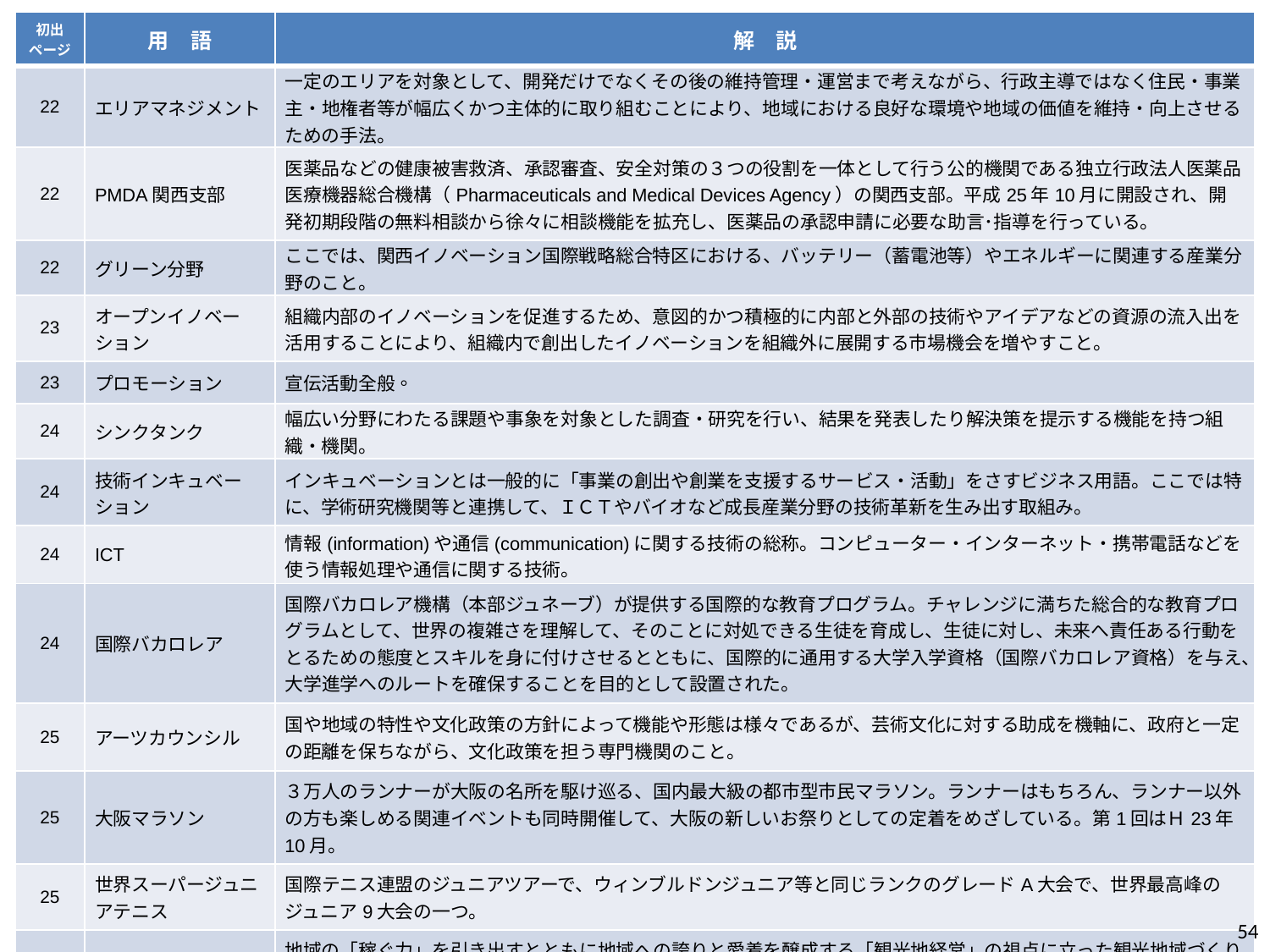

| 初出 ページ | 用　語 | 解　説 |
| --- | --- | --- |
| 22 | エリアマネジメント | 一定のエリアを対象として、開発だけでなくその後の維持管理・運営まで考えながら、行政主導ではなく住民・事業主・地権者等が幅広くかつ主体的に取り組むことにより、地域における良好な環境や地域の価値を維持・向上させるための手法。 |
| 22 | PMDA関西支部 | 医薬品などの健康被害救済、承認審査、安全対策の３つの役割を⼀体として⾏う公的機関である独立行政法人医薬品医療機器総合機構（Pharmaceuticals and Medical Devices Agency）の関西支部。平成25年10月に開設され、開発初期段階の無料相談から徐々に相談機能を拡充し、医薬品の承認申請に必要な助言･指導を行っている。 |
| 22 | グリーン分野 | ここでは、関西イノベーション国際戦略総合特区における、バッテリー（蓄電池等）やエネルギーに関連する産業分野のこと。 |
| 23 | オープンイノベーション | 組織内部のイノベーションを促進するため、意図的かつ積極的に内部と外部の技術やアイデアなどの資源の流入出を活用することにより、組織内で創出したイノベーションを組織外に展開する市場機会を増やすこと。 |
| 23 | プロモーション | 宣伝活動全般。 |
| 24 | シンクタンク | 幅広い分野にわたる課題や事象を対象とした調査・研究を行い、結果を発表したり解決策を提示する機能を持つ組織・機関。 |
| 24 | 技術インキュベーション | インキュベーションとは一般的に「事業の創出や創業を支援するサービス・活動」をさすビジネス用語。ここでは特に、学術研究機関等と連携して、ＩＣＴやバイオなど成長産業分野の技術革新を生み出す取組み。 |
| 24 | ICT | 情報(information)や通信(communication)に関する技術の総称。コンピューター・インターネット・携帯電話などを使う情報処理や通信に関する技術。 |
| 24 | 国際バカロレア | 国際バカロレア機構（本部ジュネーブ）が提供する国際的な教育プログラム。チャレンジに満ちた総合的な教育プログラムとして、世界の複雑さを理解して、そのことに対処できる生徒を育成し、生徒に対し、未来へ責任ある行動をとるための態度とスキルを身に付けさせるとともに、国際的に通用する大学入学資格（国際バカロレア資格）を与え、大学進学へのルートを確保することを目的として設置された。 |
| 25 | アーツカウンシル | 国や地域の特性や文化政策の方針によって機能や形態は様々であるが、芸術文化に対する助成を機軸に、政府と一定の距離を保ちながら、文化政策を担う専門機関のこと。 |
| 25 | 大阪マラソン | ３万人のランナーが大阪の名所を駆け巡る、国内最大級の都市型市民マラソン。ランナーはもちろん、ランナー以外の方も楽しめる関連イベントも同時開催して、大阪の新しいお祭りとしての定着をめざしている。第1回はＨ23年10月。 |
| 25 | 世界スーパージュニアテニス | 国際テニス連盟のジュニアツアーで、ウィンブルドンジュニア等と同じランクのグレードA大会で、世界最高峰のジュニア9大会の一つ。 |
| 25 | DMO | 地域の「稼ぐ力」を引き出すとともに地域への誇りと愛着を醸成する「観光地経営」の視点に立った観光地域づくりの舵取り役として、多様な関係者と協同しながら、明確なコンセプトに基づいた観光地域づくりを実現するための戦略を策定するとともに、戦略を着実に実施するための調整機能を備えた法人。国が平成27年11月に「日本版ＤＭＯ」形成・確立に係る手引き・登録要領を公表し同年12月から候補法人の登録を開始。（DMO : Destination　Management / Marketing　Organization) |
54